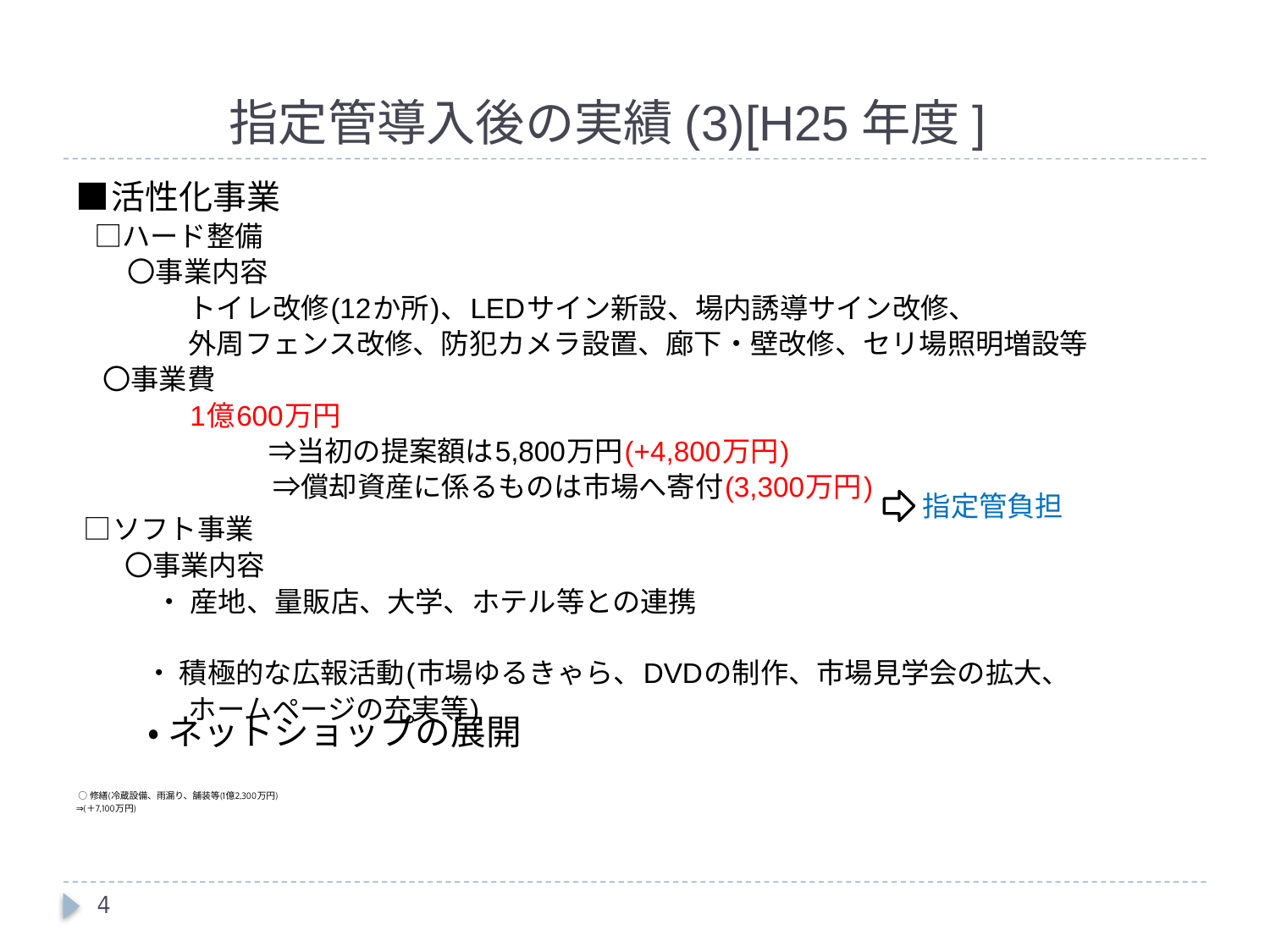

# 指定管導入後の実績(3)[H25年度]
■活性化事業
　　□ハード整備
　　　〇事業内容
　　　　トイレ改修(12か所)、LEDサイン新設、場内誘導サイン改修、
　　　　外周フェンス改修、防犯カメラ設置、廊下・壁改修、セリ場照明増設等
    〇事業費
　　　　1億600万円
　　　　　　　　　　　　　⇒当初の提案額は5,800万円(+4,800万円)
　　　　　　　⇒償却資産に係るものは市場へ寄付(3,300万円)
 □ソフト事業
　　 〇事業内容
　　　　　・ 産地、量販店、大学、ホテル等との連携

　　  ・ 積極的な広報活動(市場ゆるきゃら、DVDの制作、市場見学会の拡大、
　　　　ホームページの充実等)

 ○ 修繕(冷蔵設備、雨漏り、舗装等(1億2,300万円)
⇒(＋7,100万円)

指定管負担

 ・ ネットショップの展開
4